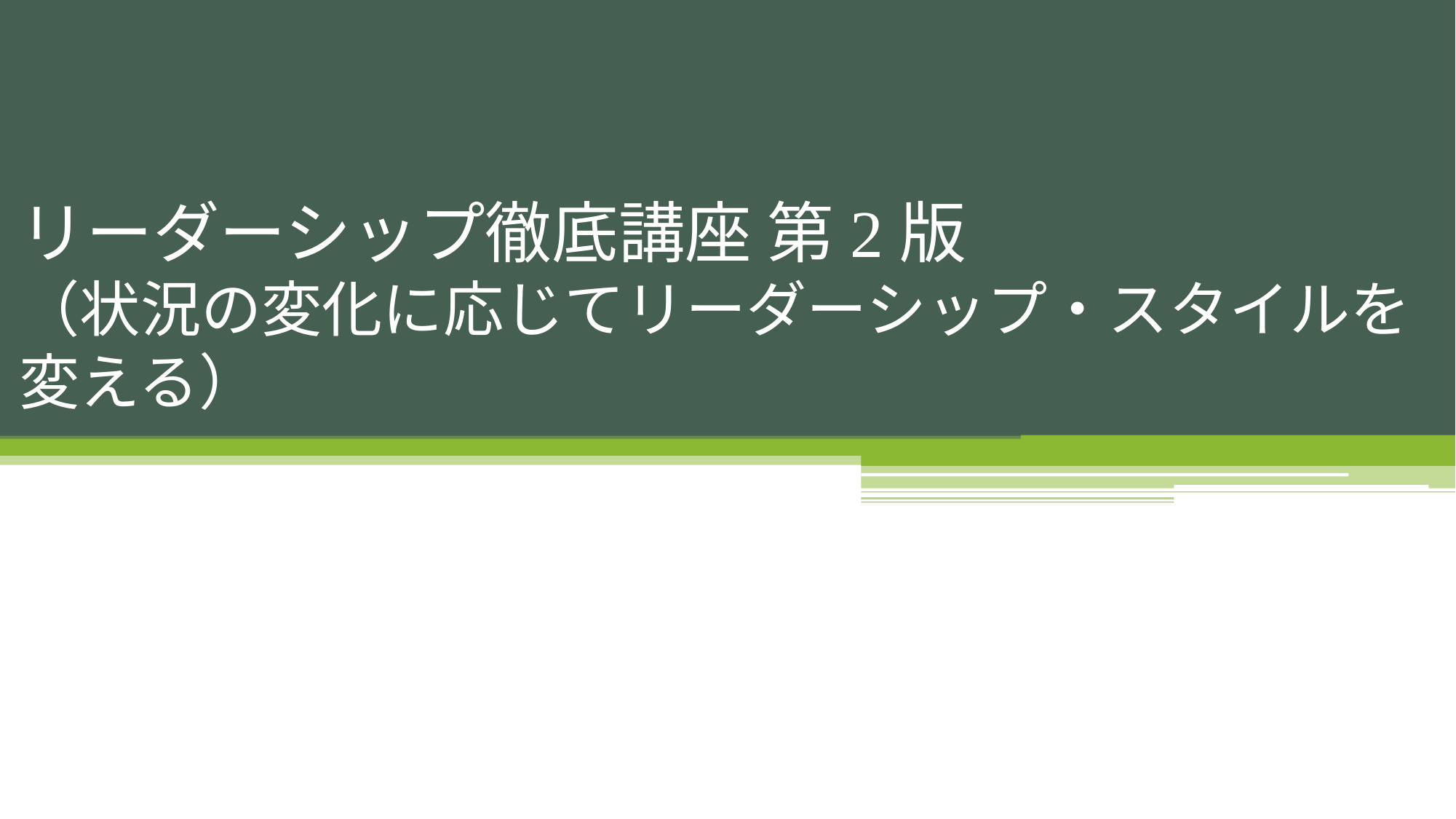

# リーダーシップ徹底講座 第2版 （状況の変化に応じてリーダーシップ・スタイルを変える）